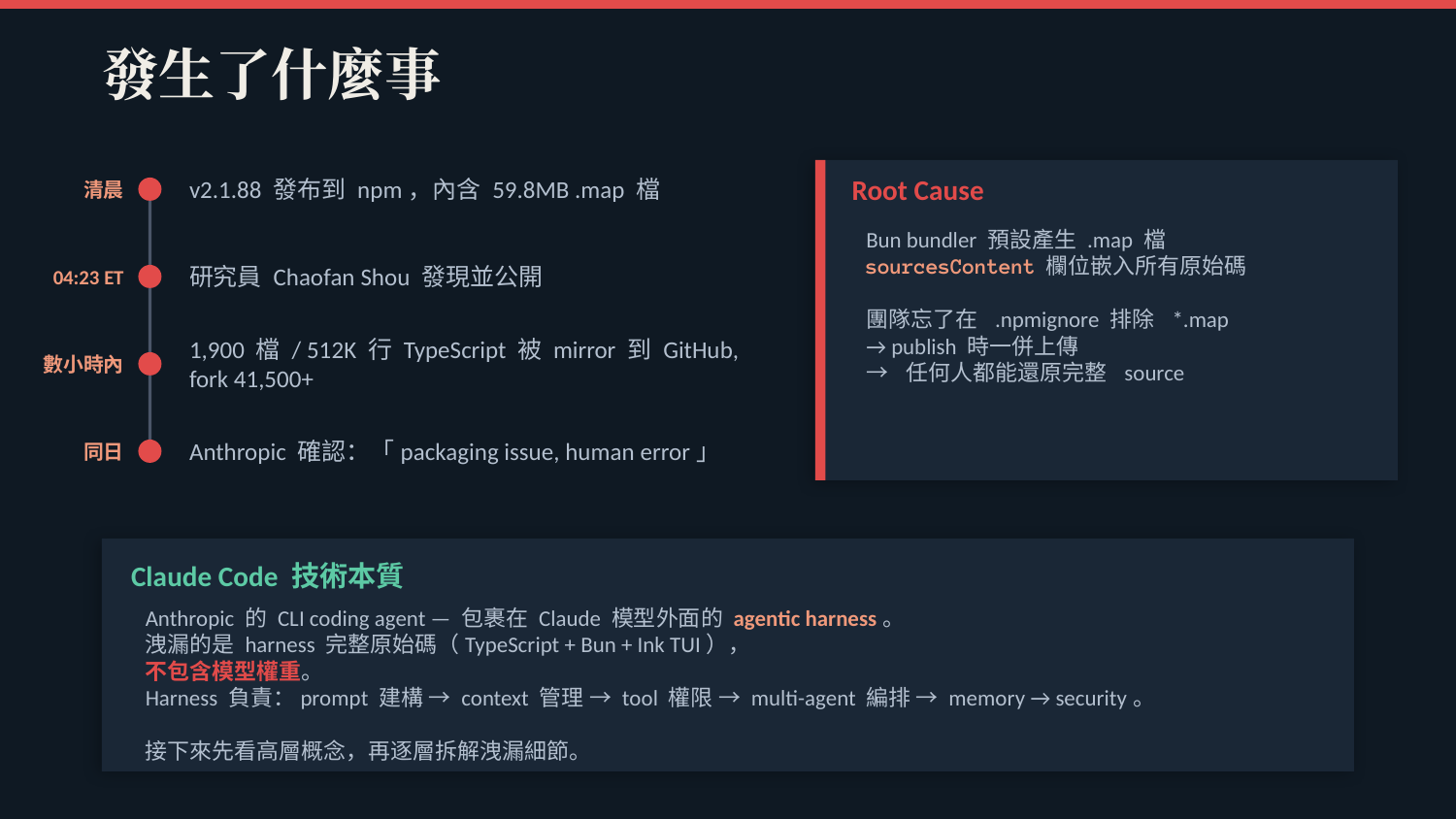

發生了什麼事
清晨
v2.1.88 發布到 npm，內含 59.8MB .map 檔

Root Cause

Bun bundler 預設產生 .map 檔
sourcesContent 欄位嵌入所有原始碼

團隊忘了在 .npmignore 排除 *.map
→ publish 時一併上傳
→ 任何人都能還原完整 source
04:23 ET
研究員 Chaofan Shou 發現並公開

數小時內
1,900 檔 / 512K 行 TypeScript 被 mirror 到 GitHub, fork 41,500+

同日
Anthropic 確認：「packaging issue, human error」

Claude Code 技術本質
Anthropic 的 CLI coding agent — 包裹在 Claude 模型外面的 agentic harness。
洩漏的是 harness 完整原始碼（TypeScript + Bun + Ink TUI），
不包含模型權重。
Harness 負責：prompt 建構 → context 管理 → tool 權限 → multi-agent 編排 → memory → security。

接下來先看高層概念，再逐層拆解洩漏細節。